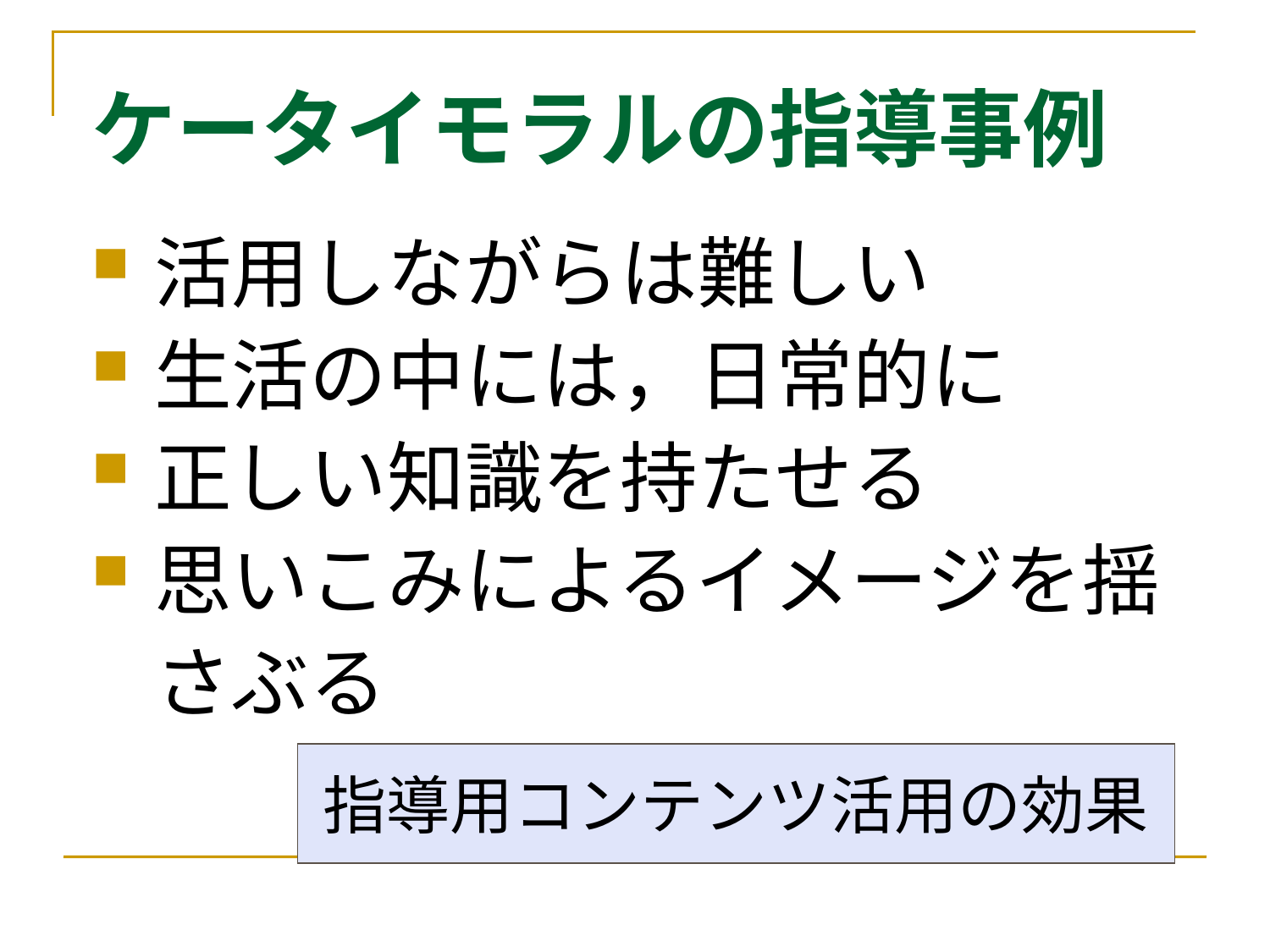

# ケータイモラルの指導事例
活用しながらは難しい
生活の中には，日常的に
正しい知識を持たせる
思いこみによるイメージを揺さぶる

指導用コンテンツ活用の効果